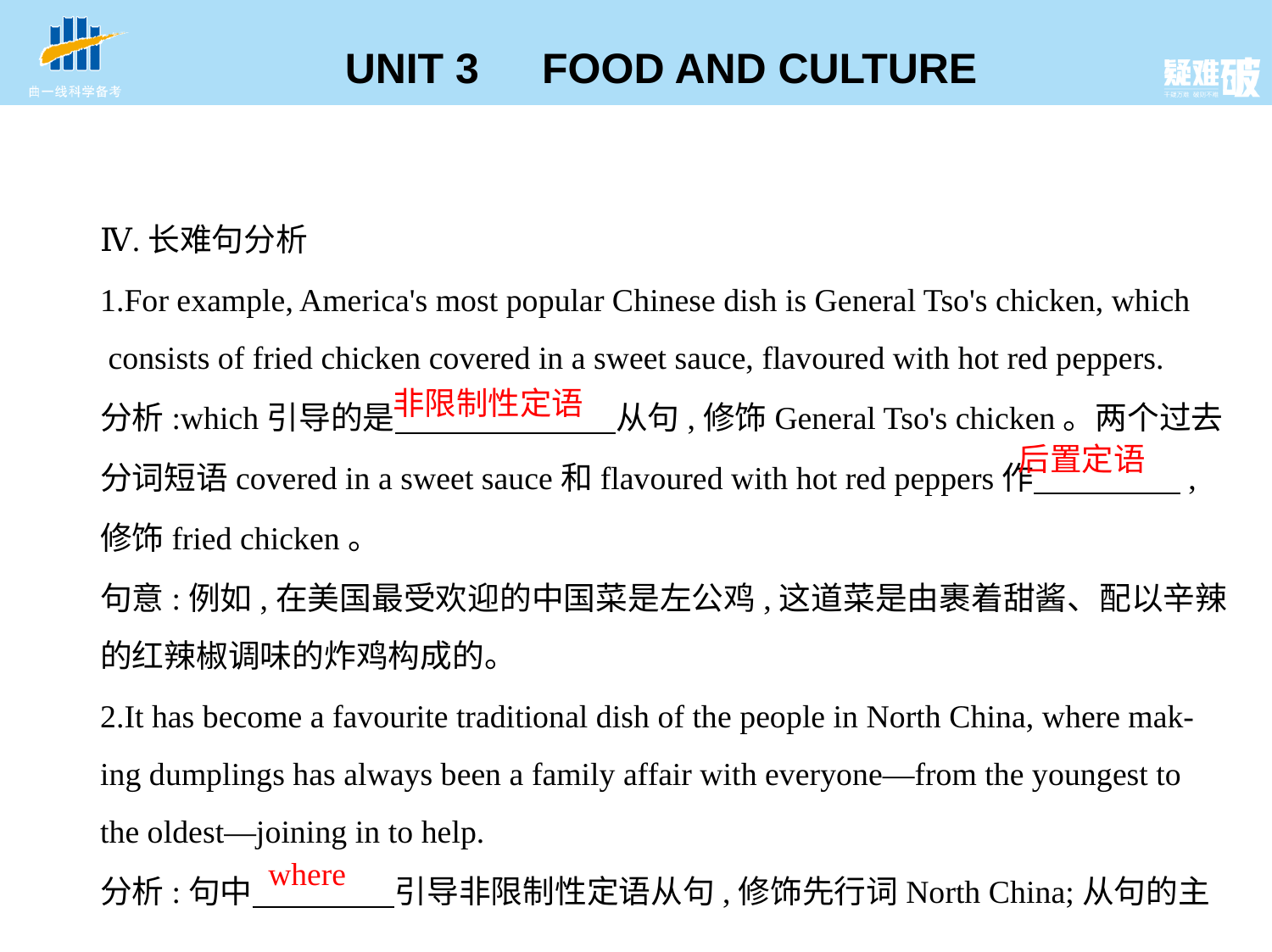

Ⅳ.长难句分析
1.For example, America's most popular Chinese dish is General Tso's chicken, which
 consists of fried chicken covered in a sweet sauce, flavoured with hot red peppers.
分析:which引导的是　　　　　　    从句,修饰General Tso's chicken。两个过去
分词短语covered in a sweet sauce和flavoured with hot red peppers作　　　       ,
修饰fried chicken。
句意:例如,在美国最受欢迎的中国菜是左公鸡,这道菜是由裹着甜酱、配以辛辣
的红辣椒调味的炸鸡构成的。
2.It has become a favourite traditional dish of the people in North China, where mak-
ing dumplings has always been a family affair with everyone—from the youngest to
the oldest—joining in to help.
分析:句中　　　　  引导非限制性定语从句,修饰先行词North China;从句的主
非限制性定语
后置定语
where